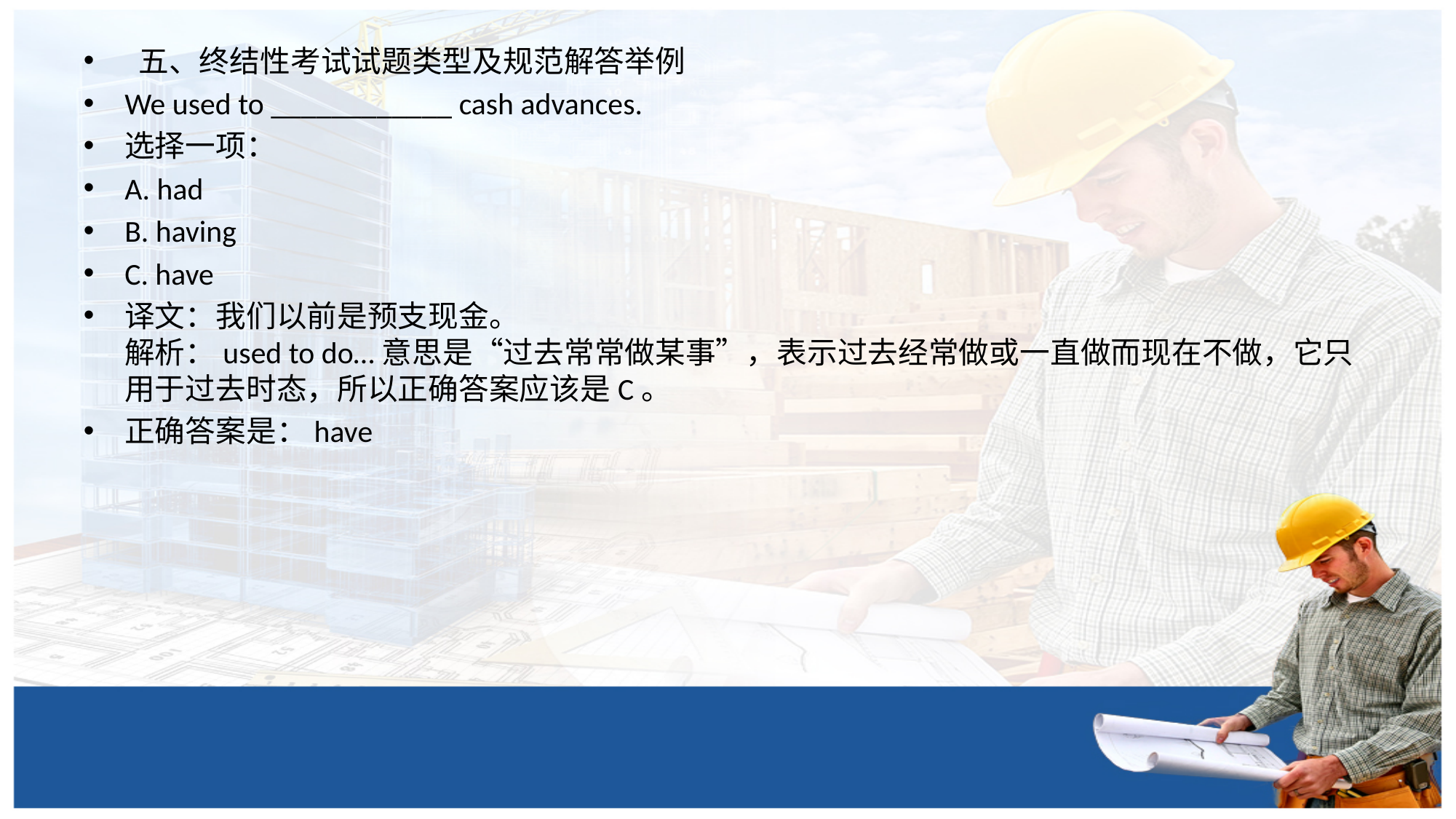

五、终结性考试试题类型及规范解答举例
We used to ____________ cash advances.
选择一项：
A. had
B. having
C. have
译文：我们以前是预支现金。
解析：used to do…意思是“过去常常做某事”，表示过去经常做或一直做而现在不做，它只用于过去时态，所以正确答案应该是C。
正确答案是：have